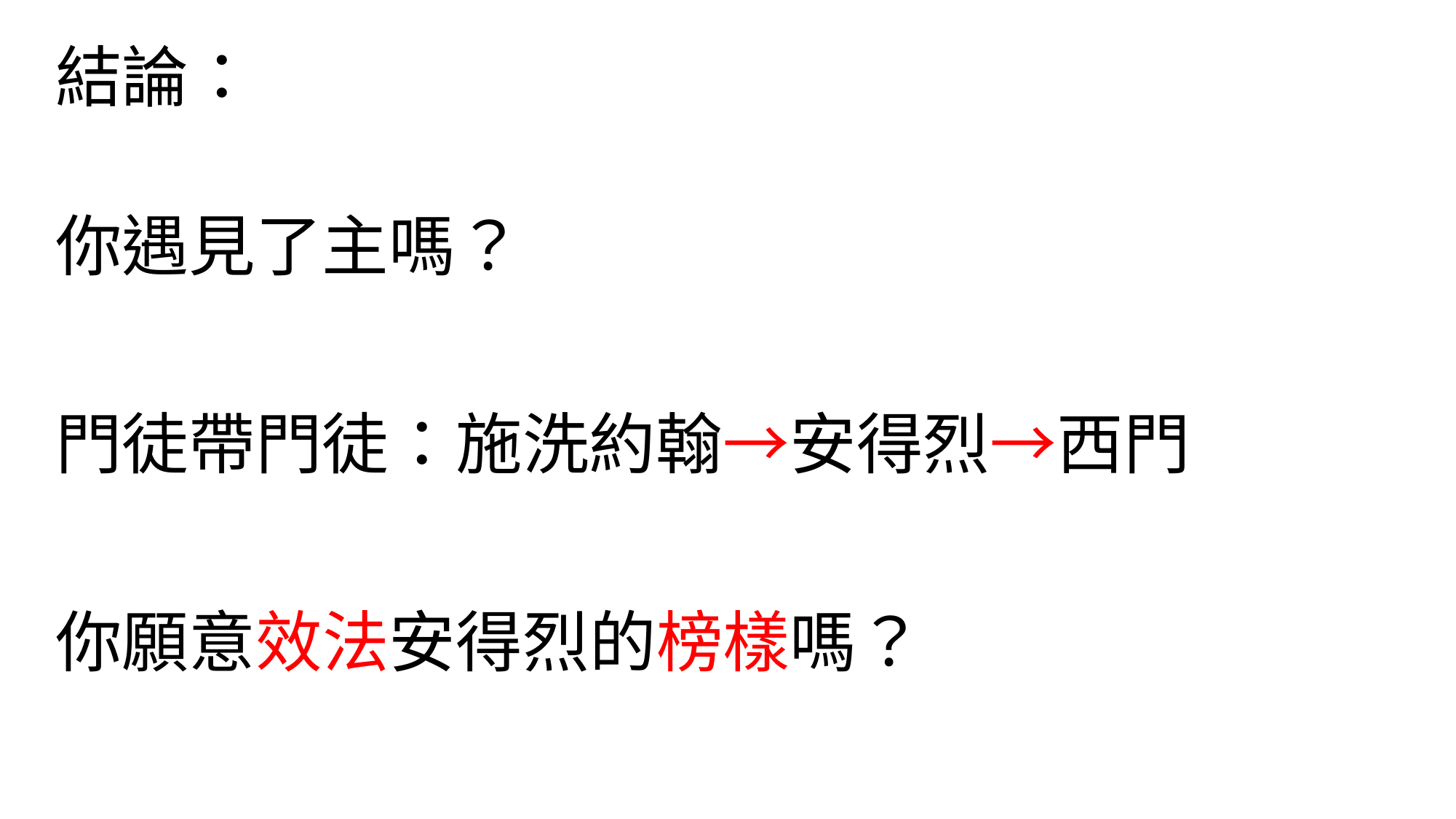

結論：
你遇見了主嗎？
門徒帶門徒：施洗約翰→安得烈→西門
你願意效法安得烈的榜樣嗎？